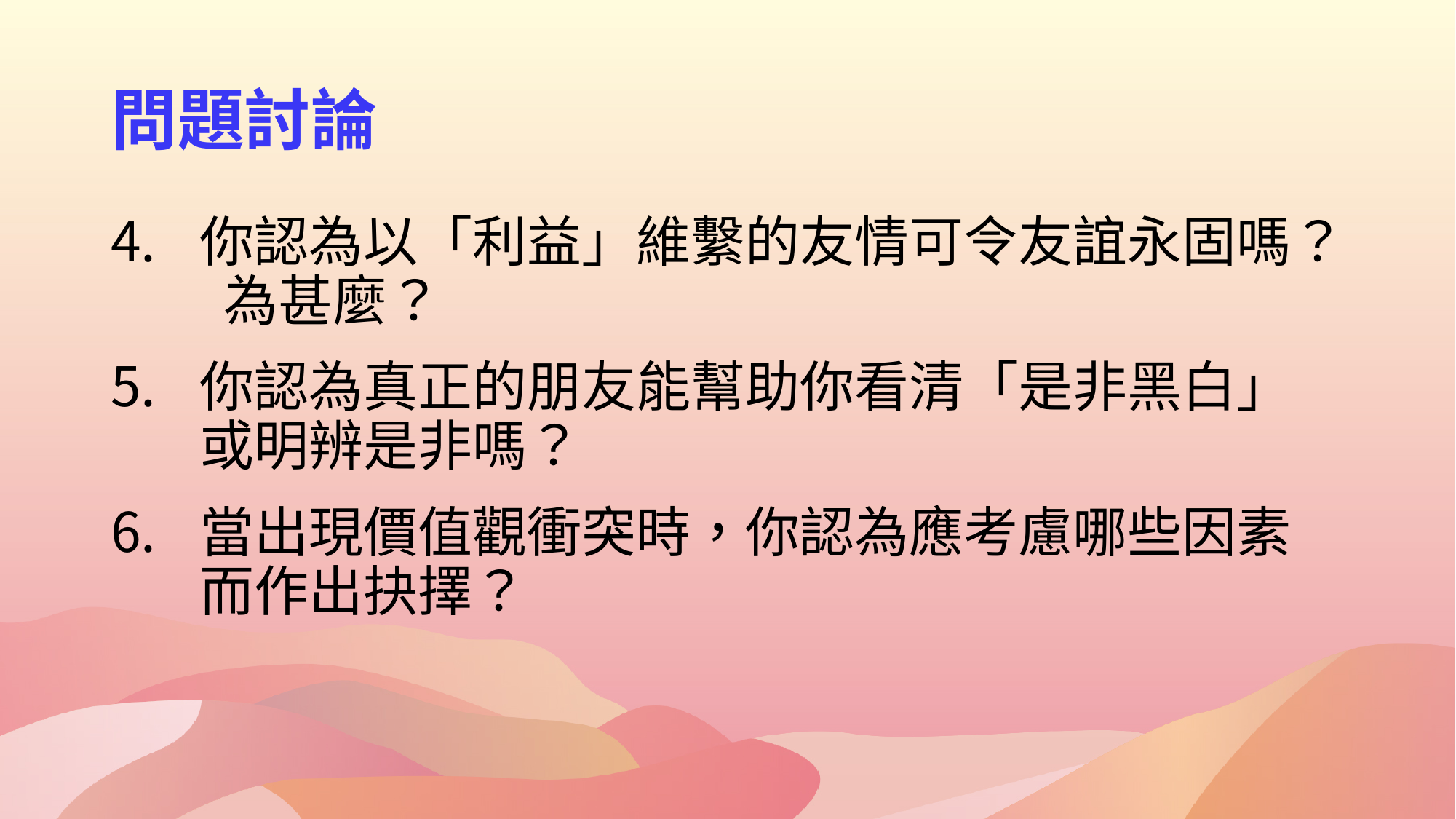

# 問題討論
你認為以「利益」維繫的友情可令友誼永固嗎？  為甚麼？
你認為真正的朋友能幫助你看清「是非黑白」或明辨是非嗎？
當出現價值觀衝突時，你認為應考慮哪些因素而作出抉擇？